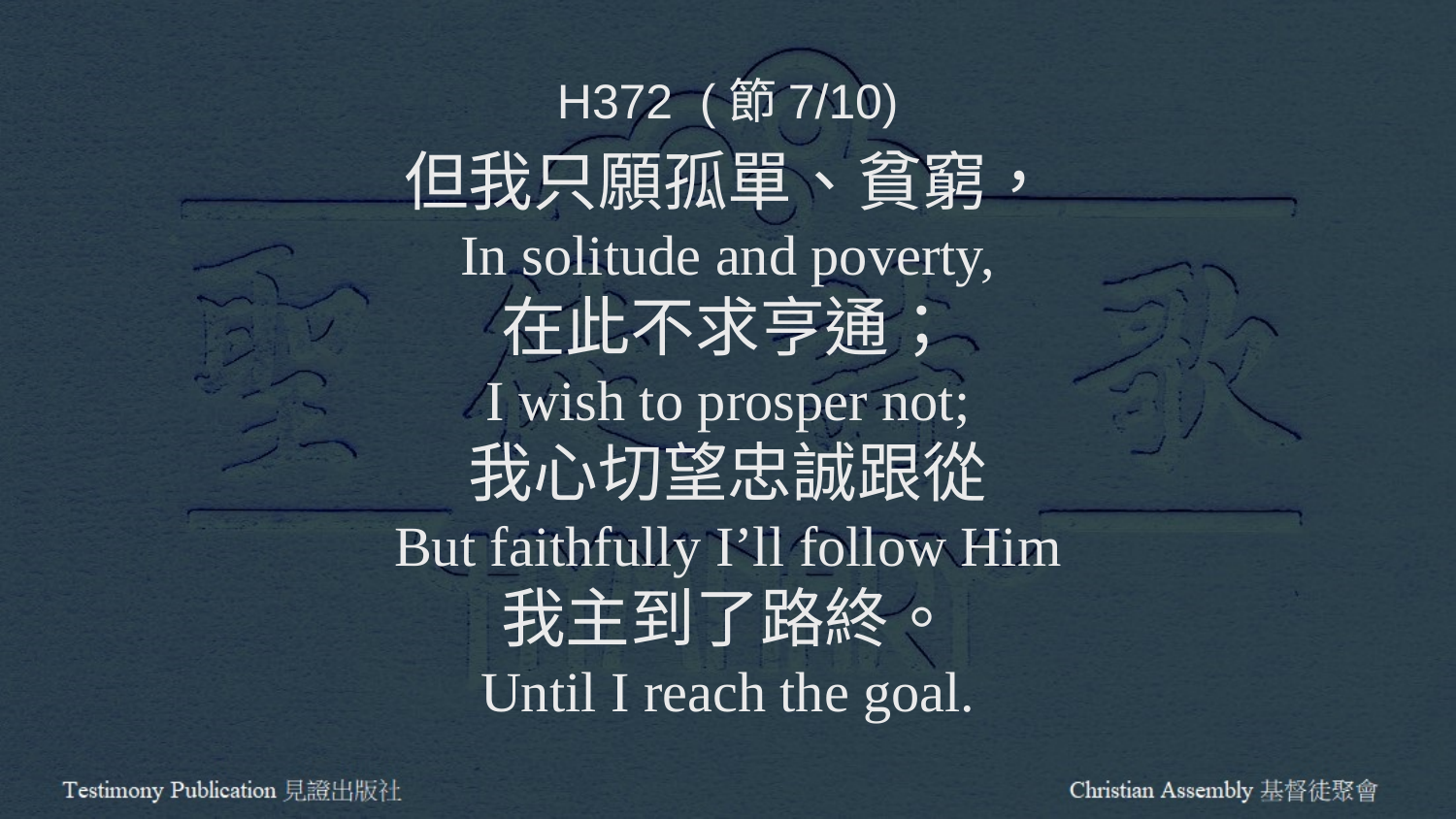

H372  (節7/10)
但我只願孤單、貧窮，
In solitude and poverty,
在此不求亨通；
I wish to prosper not;
我心切望忠誠跟從
But faithfully I’ll follow Him
我主到了路終。
Until I reach the goal.